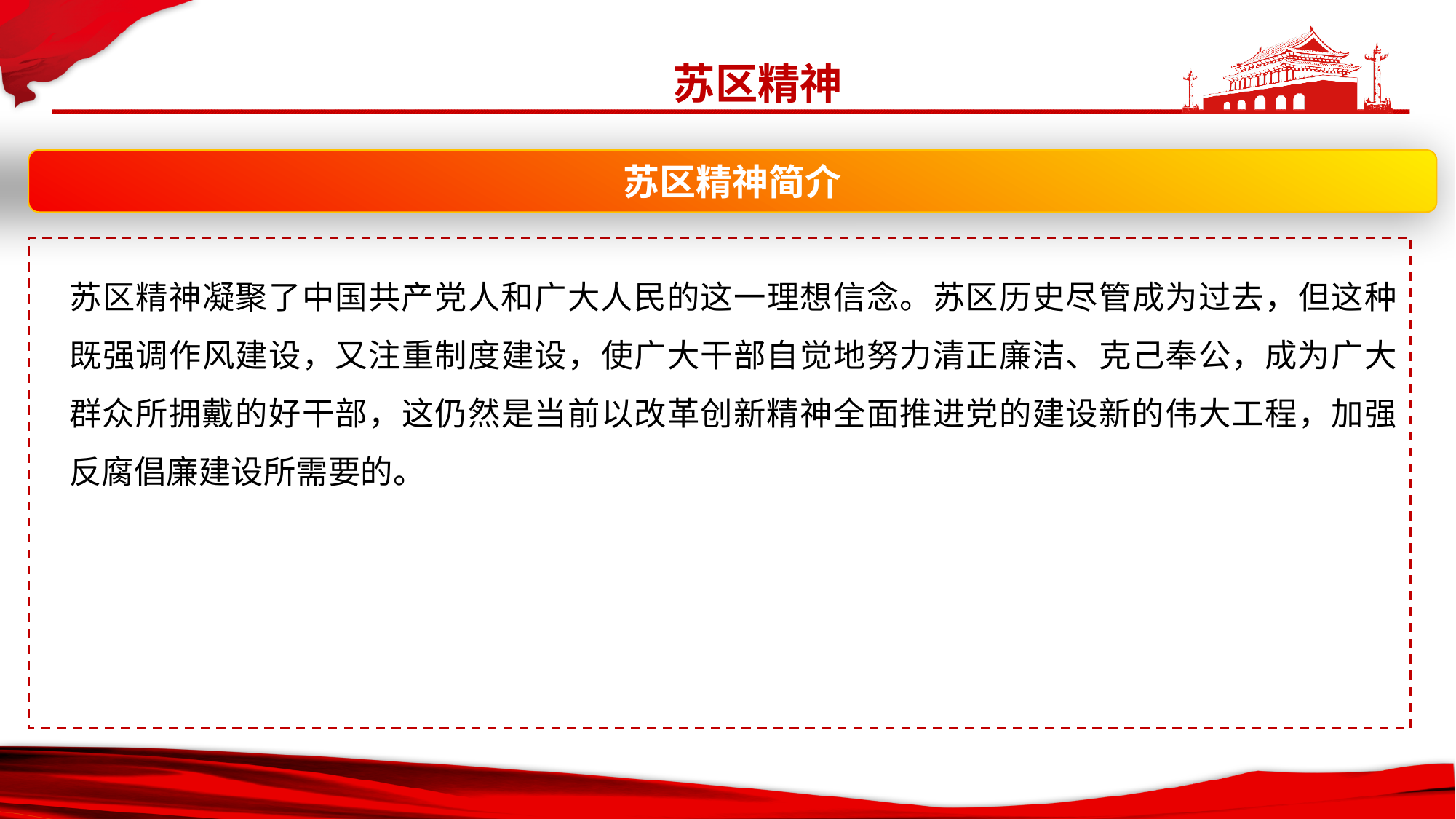

苏区精神
苏区精神简介

苏区精神凝聚了中国共产党人和广大人民的这一理想信念。苏区历史尽管成为过去，但这种既强调作风建设，又注重制度建设，使广大干部自觉地努力清正廉洁、克己奉公，成为广大群众所拥戴的好干部，这仍然是当前以改革创新精神全面推进党的建设新的伟大工程，加强反腐倡廉建设所需要的。